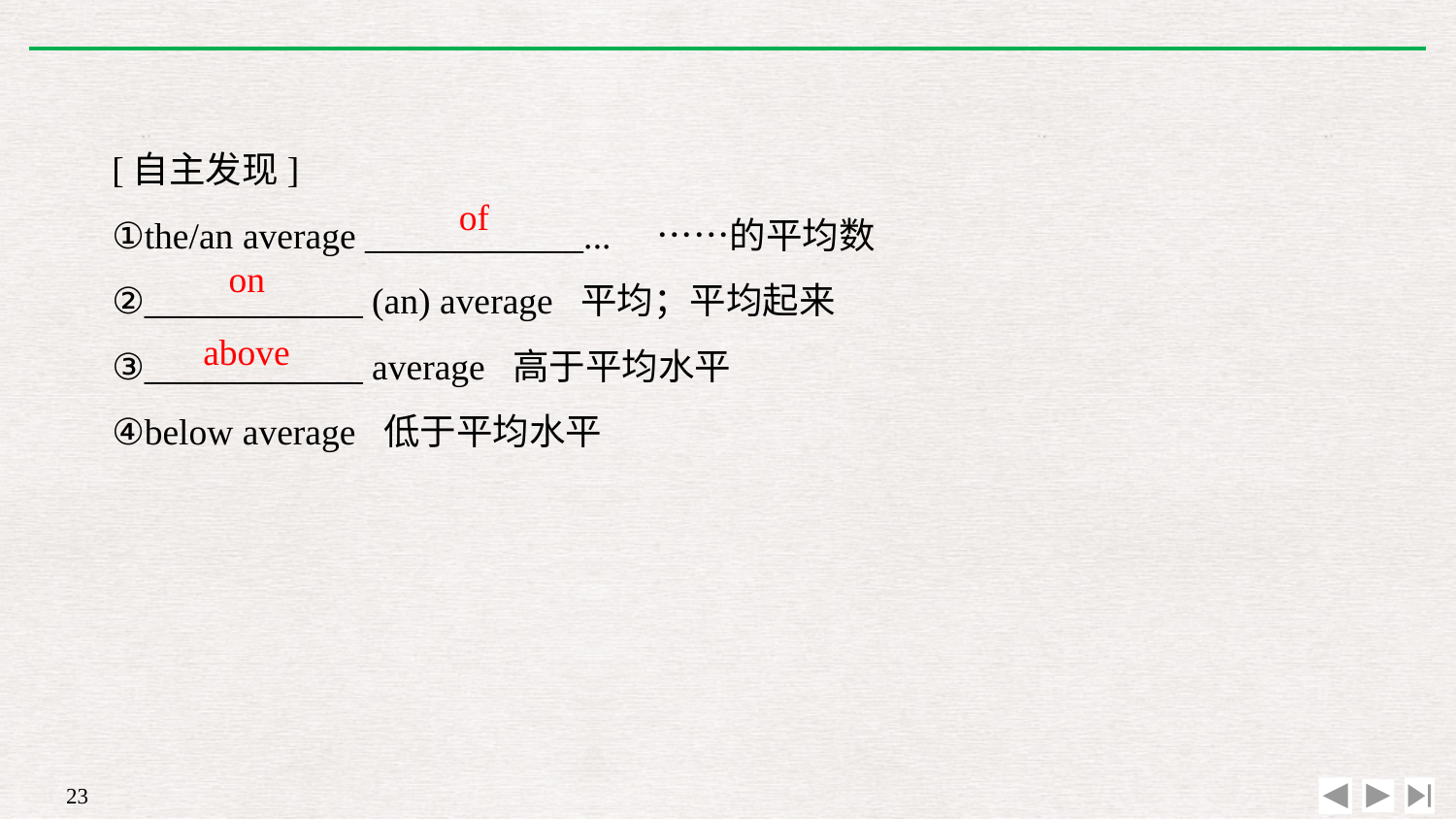

[自主发现]
①the/an average ____________...　……的平均数
②____________ (an) average  平均；平均起来
③____________ average  高于平均水平
④below average  低于平均水平
of
on
above